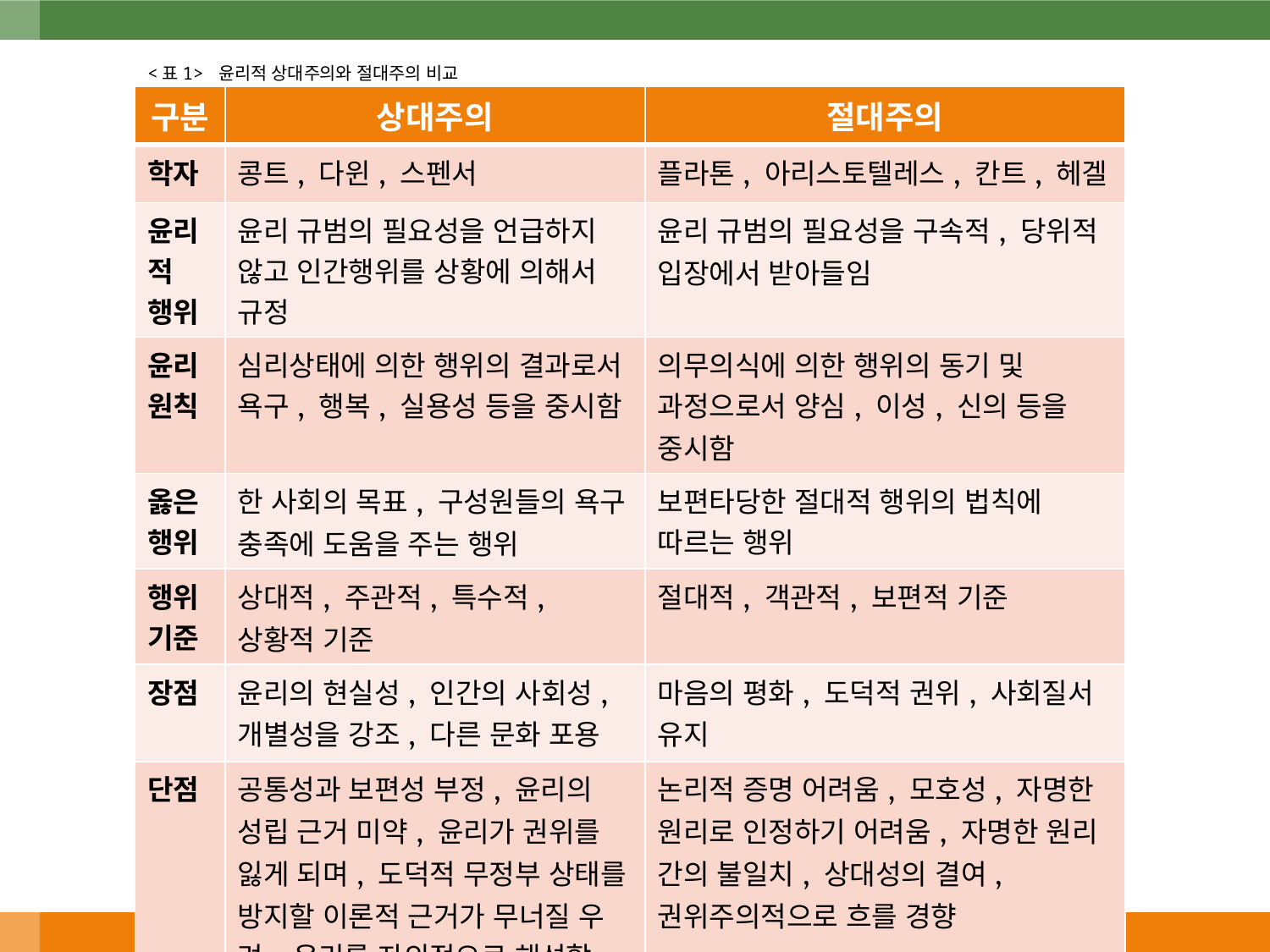

<표1> 윤리적 상대주의와 절대주의 비교

| 구분 | 상대주의 | 절대주의 |
| --- | --- | --- |
| 학자 | 콩트, 다윈, 스펜서 | 플라톤, 아리스토텔레스, 칸트, 헤겔 |
| 윤리적 행위 | 윤리 규범의 필요성을 언급하지 않고 인간행위를 상황에 의해서 규정 | 윤리 규범의 필요성을 구속적, 당위적 입장에서 받아들임 |
| 윤리 원칙 | 심리상태에 의한 행위의 결과로서 욕구, 행복, 실용성 등을 중시함 | 의무의식에 의한 행위의 동기 및 과정으로서 양심, 이성, 신의 등을 중시함 |
| 옳은 행위 | 한 사회의 목표, 구성원들의 욕구 충족에 도움을 주는 행위 | 보편타당한 절대적 행위의 법칙에 따르는 행위 |
| 행위 기준 | 상대적, 주관적, 특수적, 상황적 기준 | 절대적, 객관적, 보편적 기준 |
| 장점 | 윤리의 현실성, 인간의 사회성, 개별성을 강조, 다른 문화 포용 | 마음의 평화, 도덕적 권위, 사회질서 유지 |
| 단점 | 공통성과 보편성 부정, 윤리의 성립 근거 미약, 윤리가 권위를 잃게 되며, 도덕적 무정부 상태를 방지할 이론적 근거가 무너질 우려, 윤리를 자의적으로 해석할 가능성 | 논리적 증명 어려움, 모호성, 자명한 원리로 인정하기 어려움, 자명한 원리 간의 불일치, 상대성의 결여, 권위주의적으로 흐를 경향 |